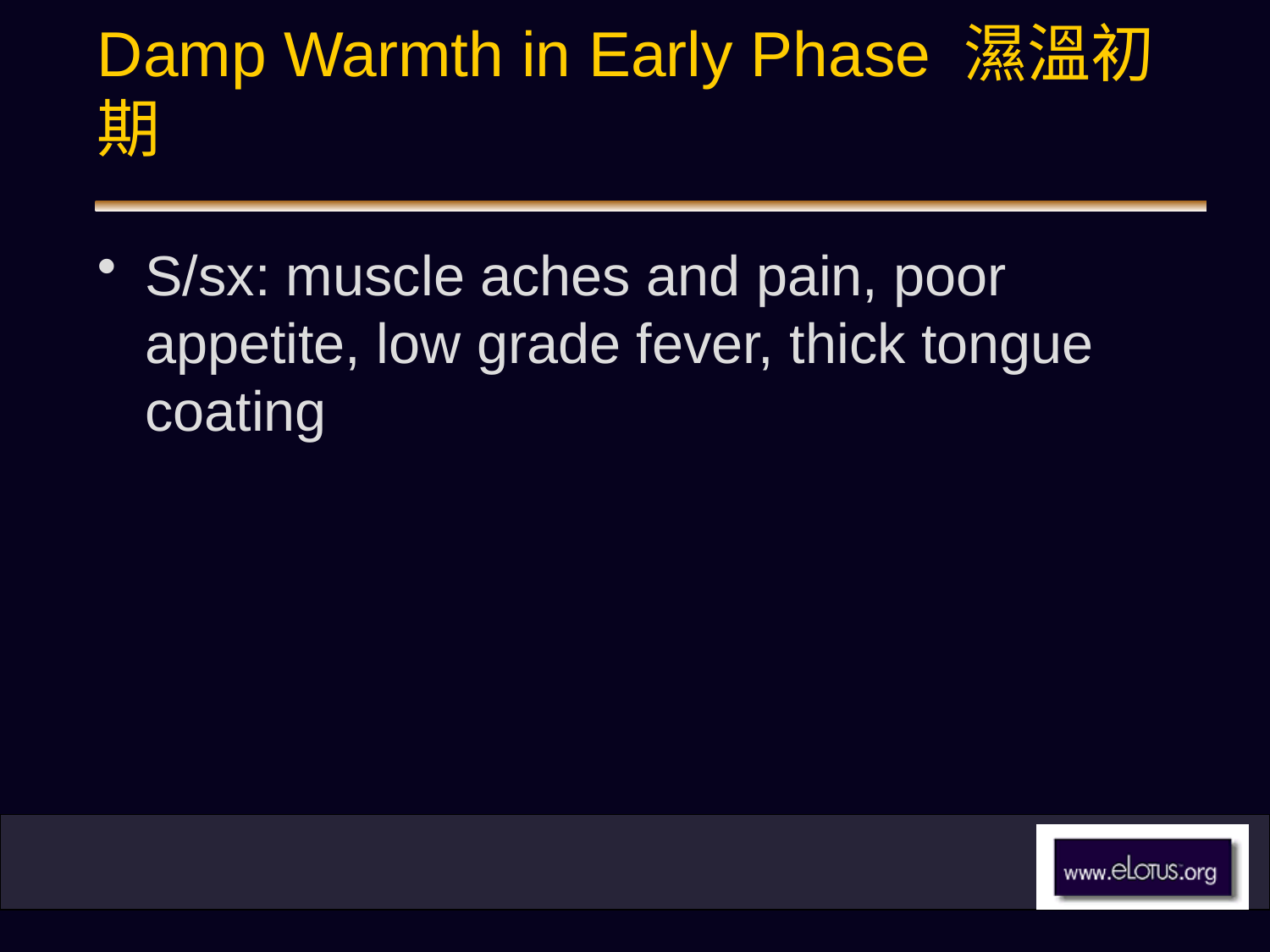

# Damp Warmth in Early Phase 濕溫初期
S/sx: muscle aches and pain, poor appetite, low grade fever, thick tongue coating